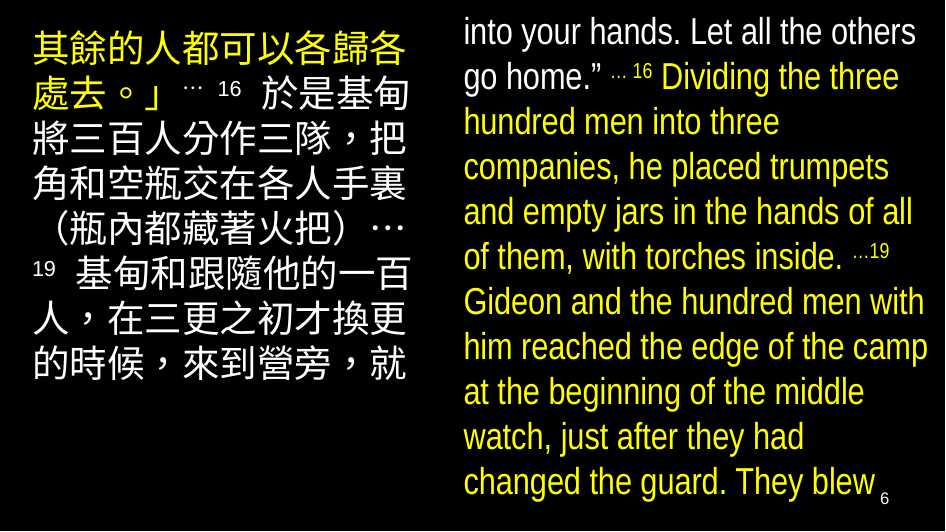

into your hands. Let all the others go home.” … 16 Dividing the three hundred men into three companies, he placed trumpets and empty jars in the hands of all of them, with torches inside. …19 Gideon and the hundred men with him reached the edge of the camp at the beginning of the middle watch, just after they had changed the guard. They blew

其餘的人都可以各歸各處去。」… 16 於是基甸將三百人分作三隊，把角和空瓶交在各人手裏（瓶內都藏著火把）… 19 基甸和跟隨他的一百人，在三更之初才換更的時候，來到營旁，就

6